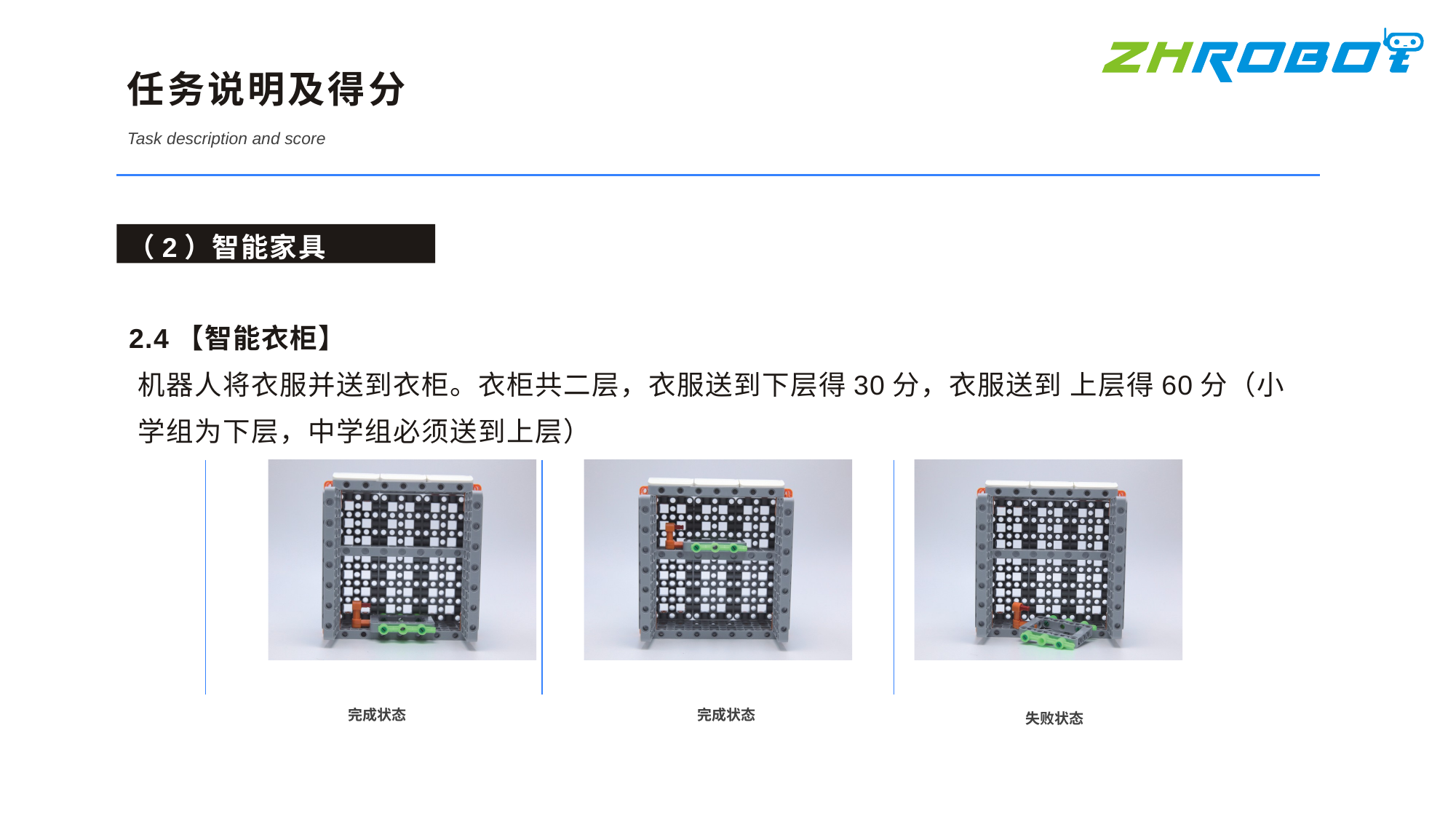

任务说明及得分
Task description and score

（2）智能家具
2.4【智能衣柜】
机器人将衣服并送到衣柜。衣柜共二层，衣服送到下层得30分，衣服送到 上层得60分（小学组为下层，中学组必须送到上层）

完成状态
完成状态
失败状态